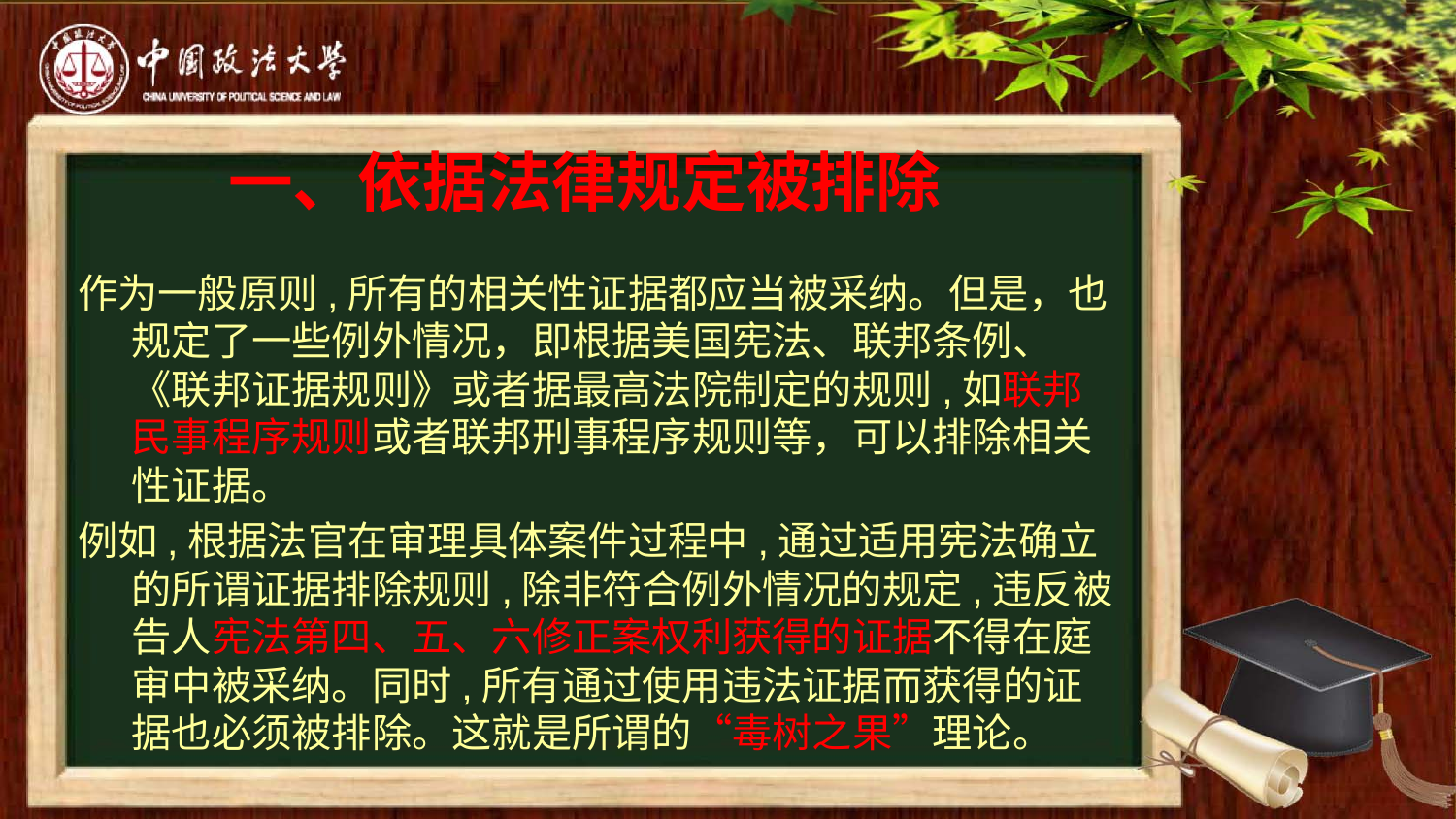

# 一、依据法律规定被排除
作为一般原则,所有的相关性证据都应当被采纳。但是，也规定了一些例外情况，即根据美国宪法、联邦条例、《联邦证据规则》或者据最高法院制定的规则,如联邦民事程序规则或者联邦刑事程序规则等，可以排除相关性证据。
例如,根据法官在审理具体案件过程中,通过适用宪法确立的所谓证据排除规则,除非符合例外情况的规定,违反被告人宪法第四、五、六修正案权利获得的证据不得在庭审中被采纳。同时,所有通过使用违法证据而获得的证据也必须被排除。这就是所谓的“毒树之果”理论。